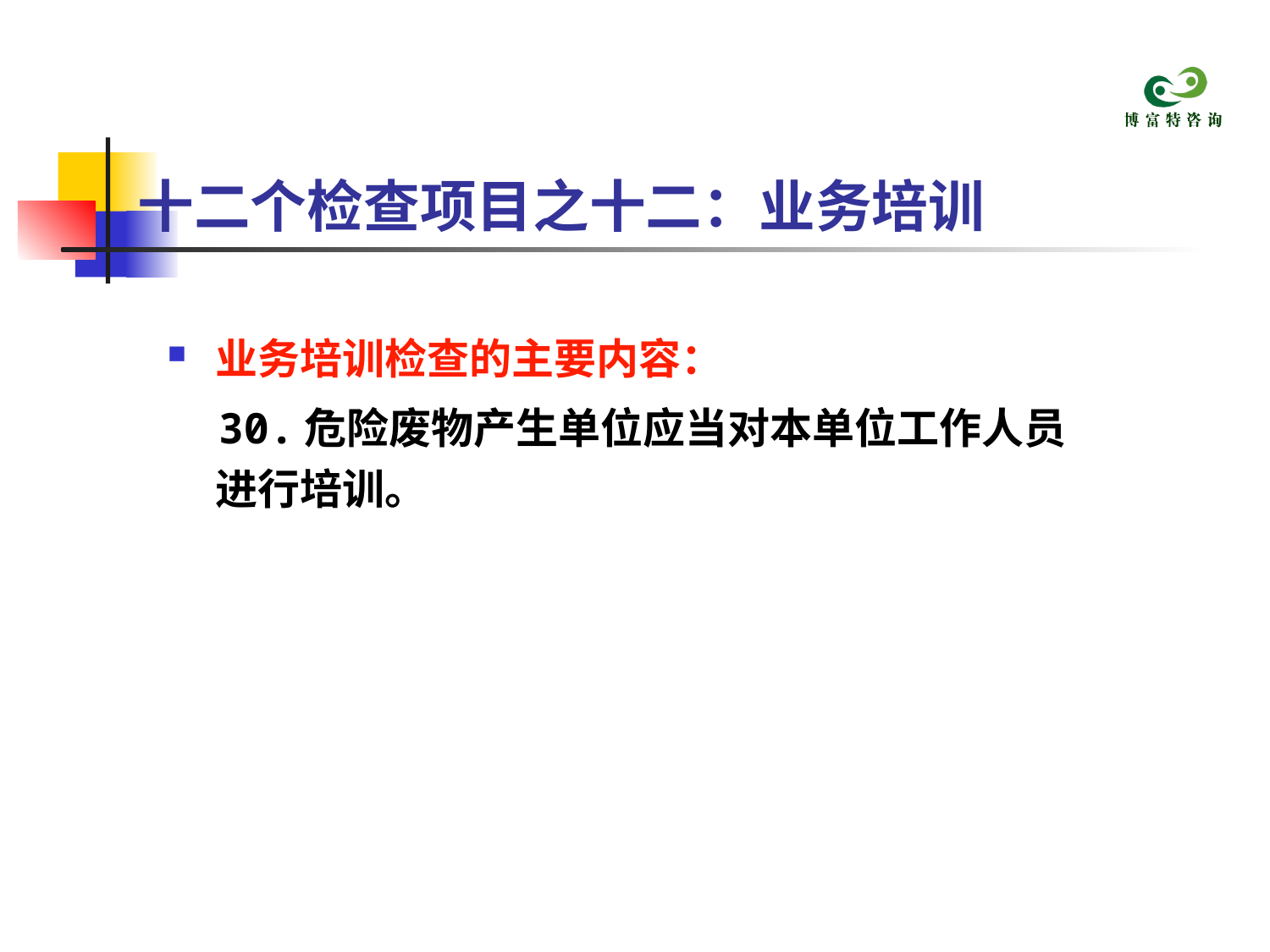

# 十二个检查项目之十二：业务培训
业务培训检查的主要内容：
  30.危险废物产生单位应当对本单位工作人员进行培训。